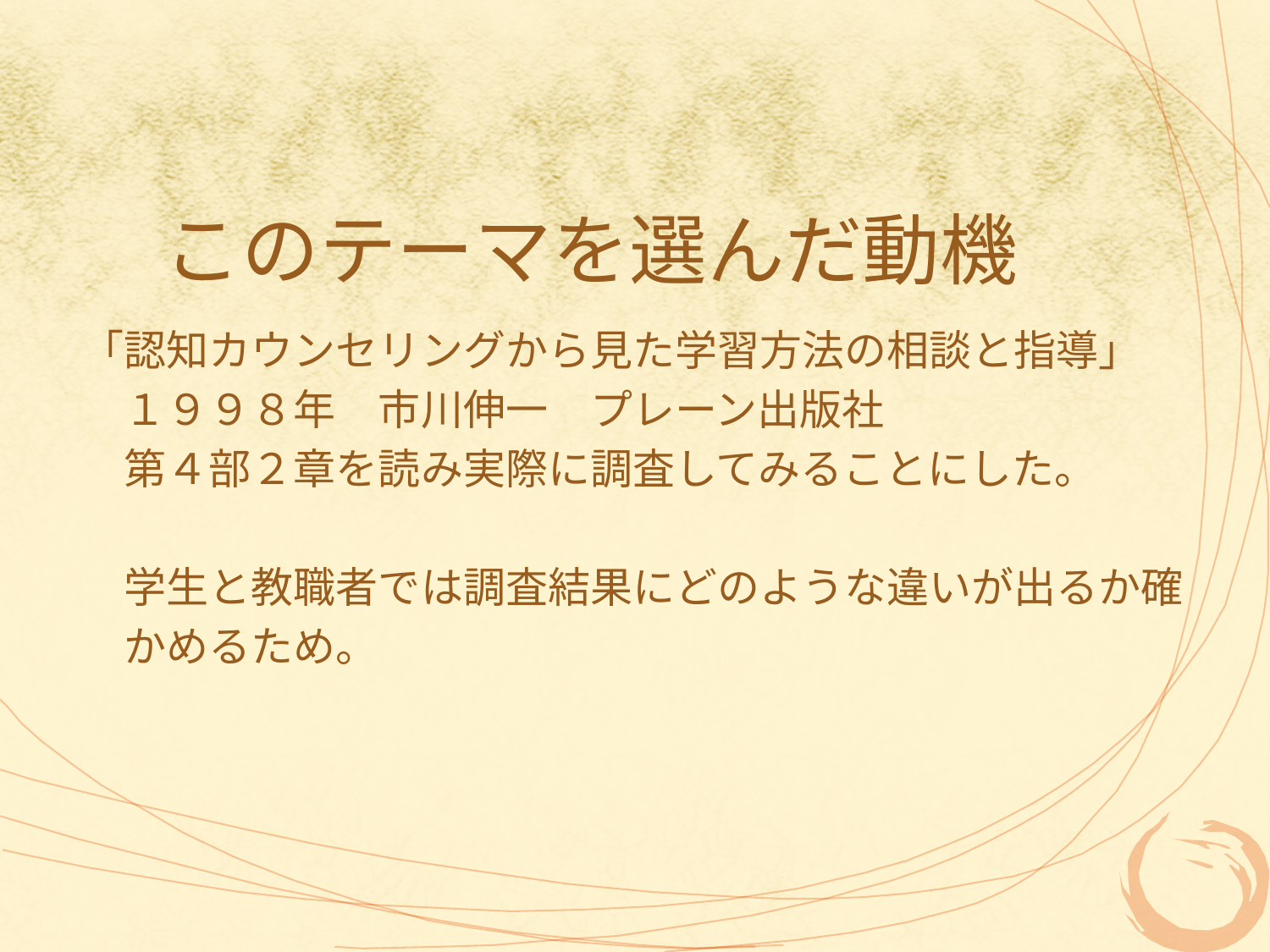

# このテーマを選んだ動機
「認知カウンセリングから見た学習方法の相談と指導」
　１９９８年　市川伸一　プレーン出版社
　第４部２章を読み実際に調査してみることにした。

　学生と教職者では調査結果にどのような違いが出るか確
　かめるため。